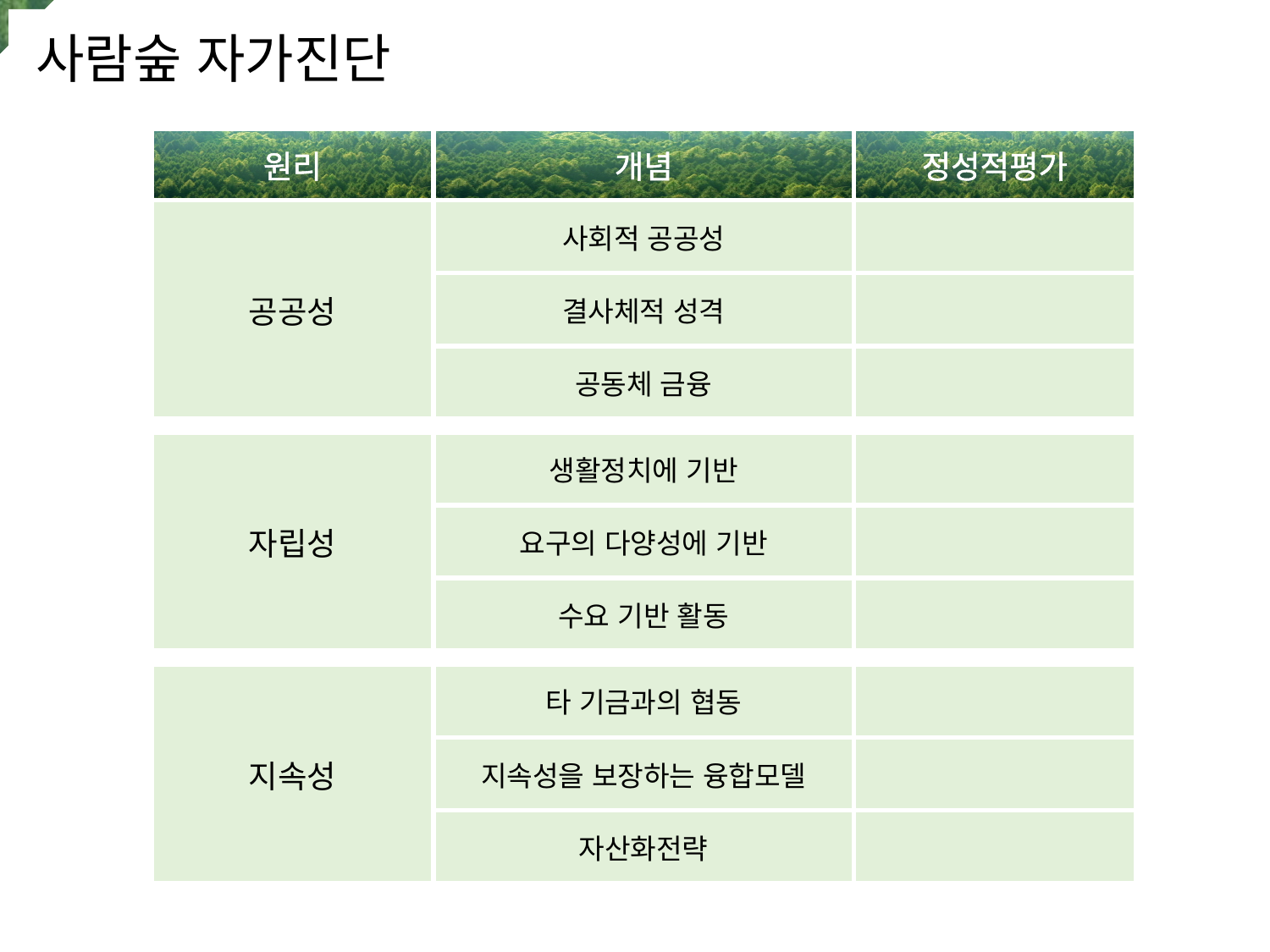

사람숲 자가진단
| 원리 | 개념 | 정성적평가 |
| --- | --- | --- |
| 공공성 | 사회적 공공성 |  |
|  | 결사체적 성격 |  |
|  | 공동체 금융 |  |
| 자립성 | 생활정치에 기반 |  |
| --- | --- | --- |
|  | 요구의 다양성에 기반 |  |
|  | 수요 기반 활동 |  |
| 지속성 | 타 기금과의 협동 |  |
| --- | --- | --- |
|  | 지속성을 보장하는 융합모델 |  |
|  | 자산화전략 |  |